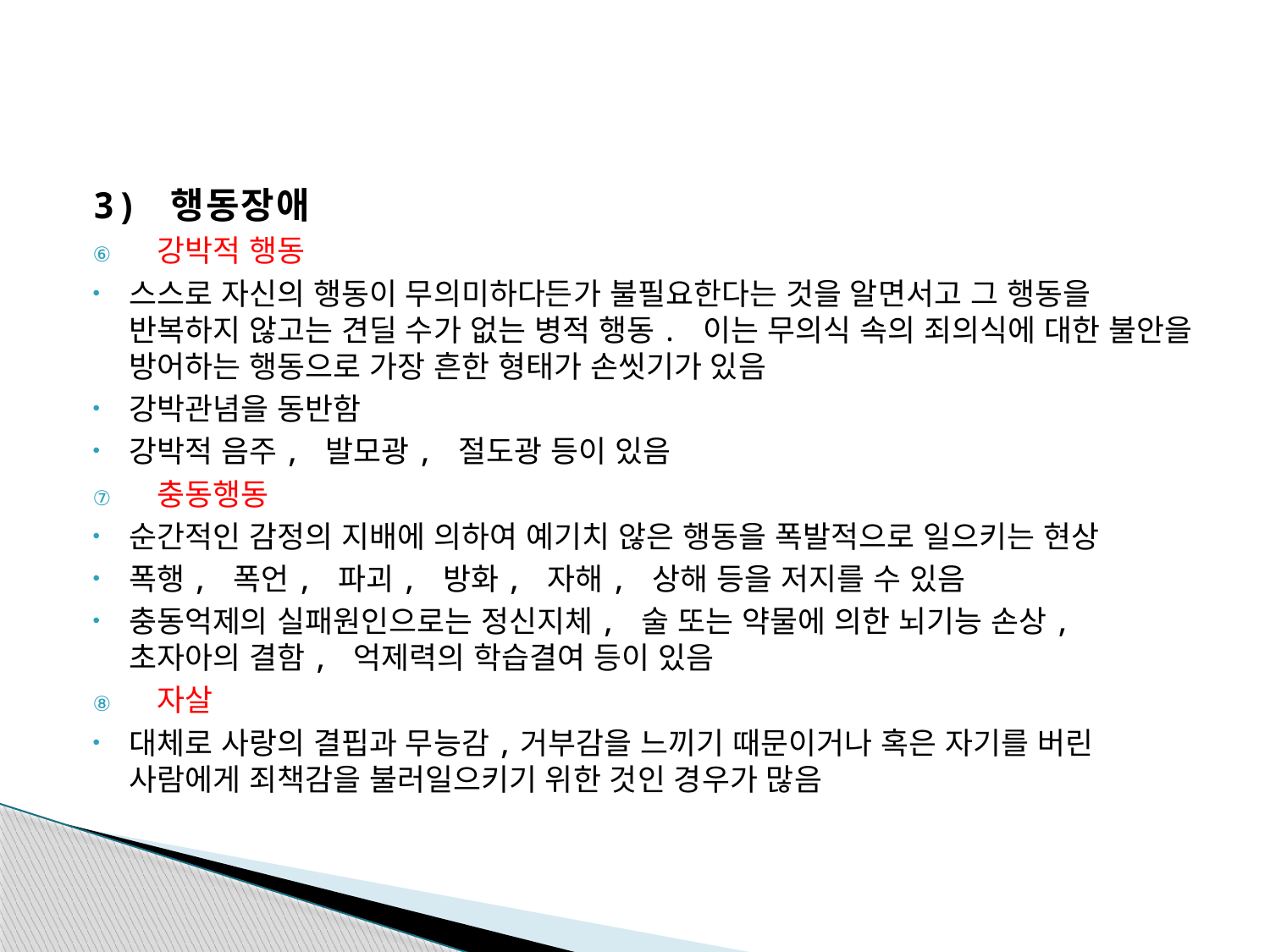

#
3) 행동장애
강박적 행동
스스로 자신의 행동이 무의미하다든가 불필요한다는 것을 알면서고 그 행동을 반복하지 않고는 견딜 수가 없는 병적 행동. 이는 무의식 속의 죄의식에 대한 불안을 방어하는 행동으로 가장 흔한 형태가 손씻기가 있음
강박관념을 동반함
강박적 음주, 발모광, 절도광 등이 있음
충동행동
순간적인 감정의 지배에 의하여 예기치 않은 행동을 폭발적으로 일으키는 현상
폭행, 폭언, 파괴, 방화, 자해, 상해 등을 저지를 수 있음
충동억제의 실패원인으로는 정신지체, 술 또는 약물에 의한 뇌기능 손상, 초자아의 결함, 억제력의 학습결여 등이 있음
자살
대체로 사랑의 결핍과 무능감,거부감을 느끼기 때문이거나 혹은 자기를 버린 사람에게 죄책감을 불러일으키기 위한 것인 경우가 많음